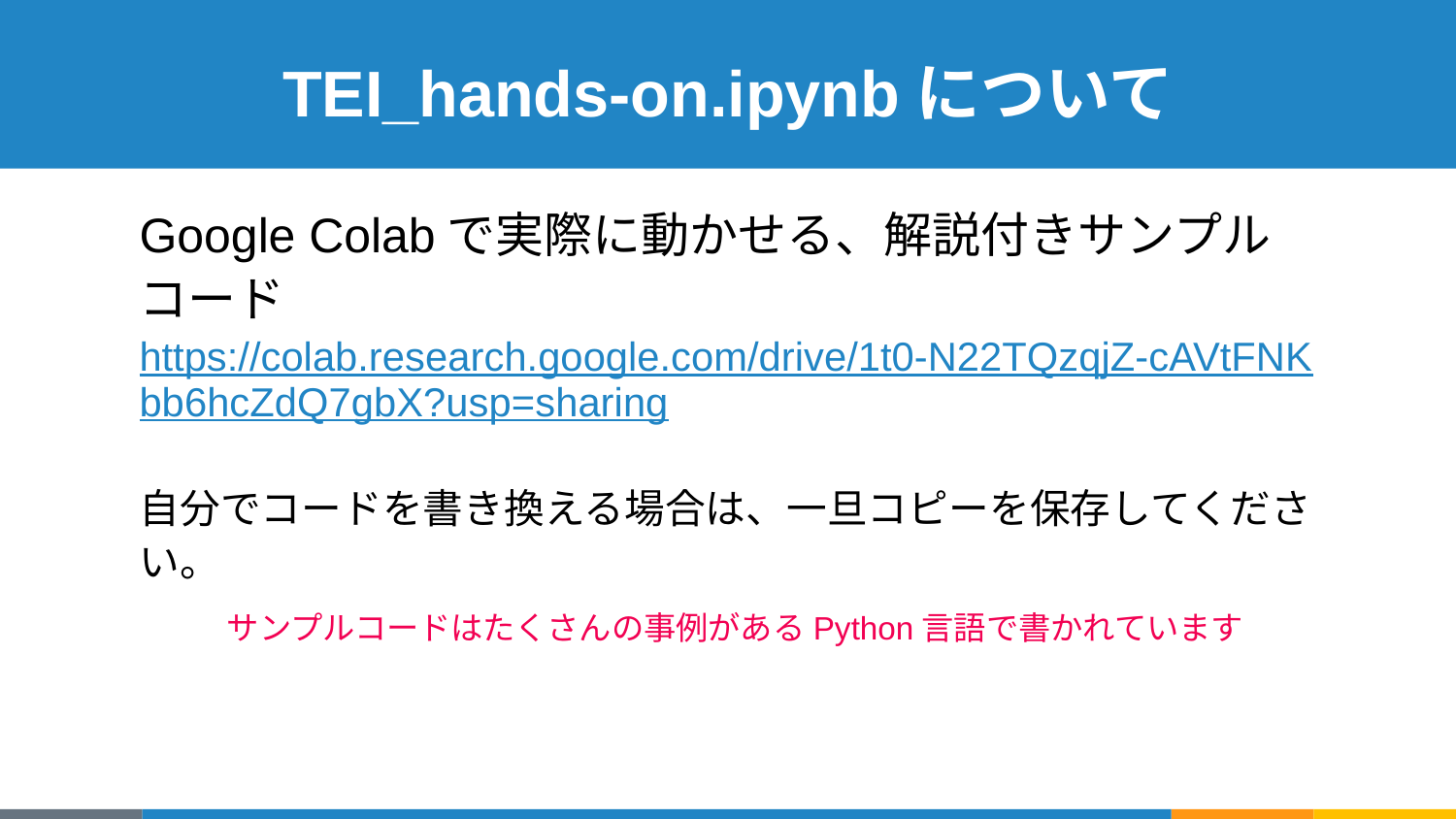

# TEI_hands-on.ipynbについて
Google Colabで実際に動かせる、解説付きサンプルコード
https://colab.research.google.com/drive/1t0-N22TQzqjZ-cAVtFNKbb6hcZdQ7gbX?usp=sharing

自分でコードを書き換える場合は、一旦コピーを保存してください。

サンプルコードはたくさんの事例があるPython言語で書かれています